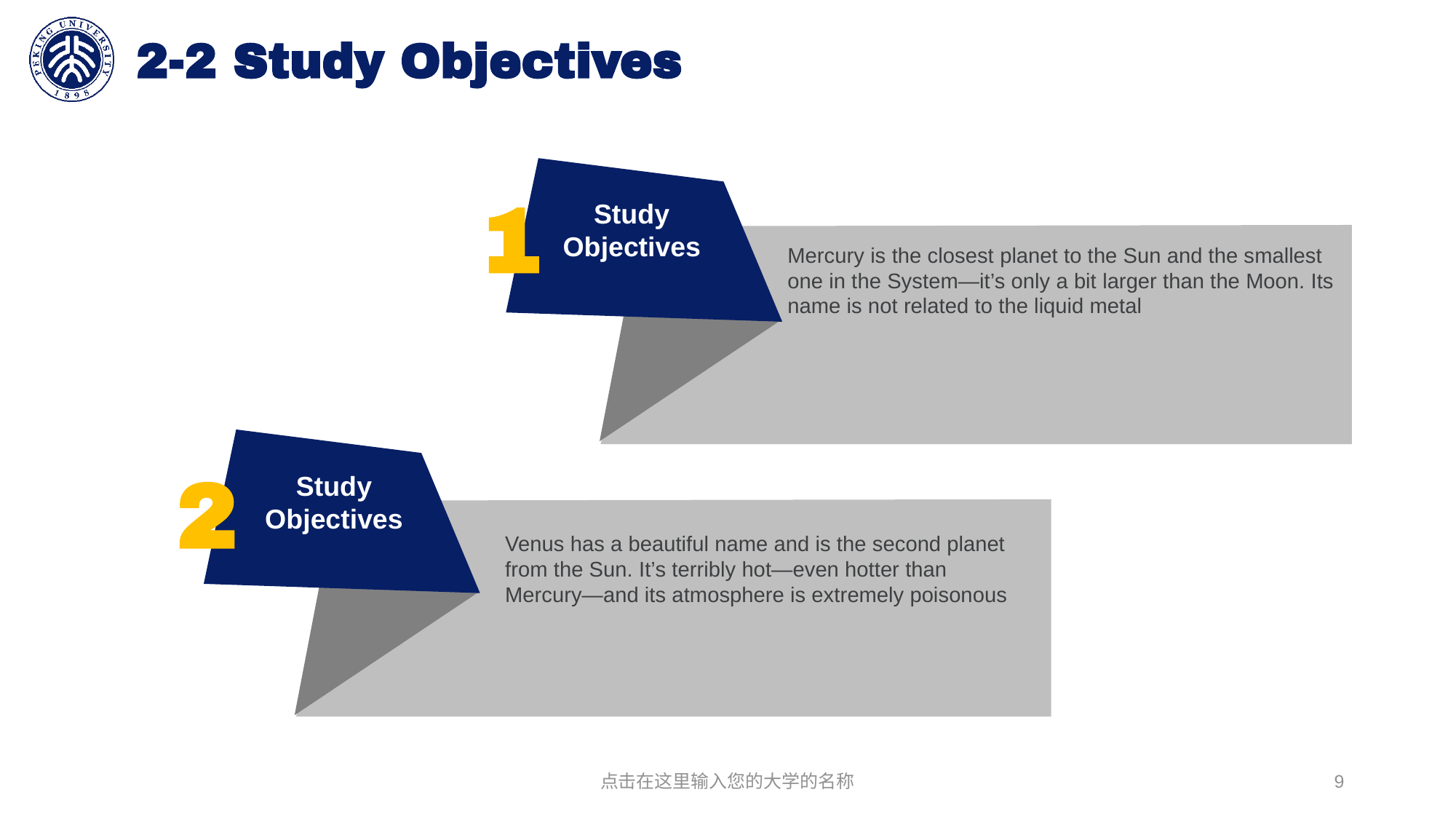

# 2-2 Study Objectives

Study Objectives

Mercury is the closest planet to the Sun and the smallest one in the System—it’s only a bit larger than the Moon. Its name is not related to the liquid metal

1

Study Objectives

Venus has a beautiful name and is the second planet from the Sun. It’s terribly hot—even hotter than Mercury—and its atmosphere is extremely poisonous

2
点击在这里输入您的大学的名称
9